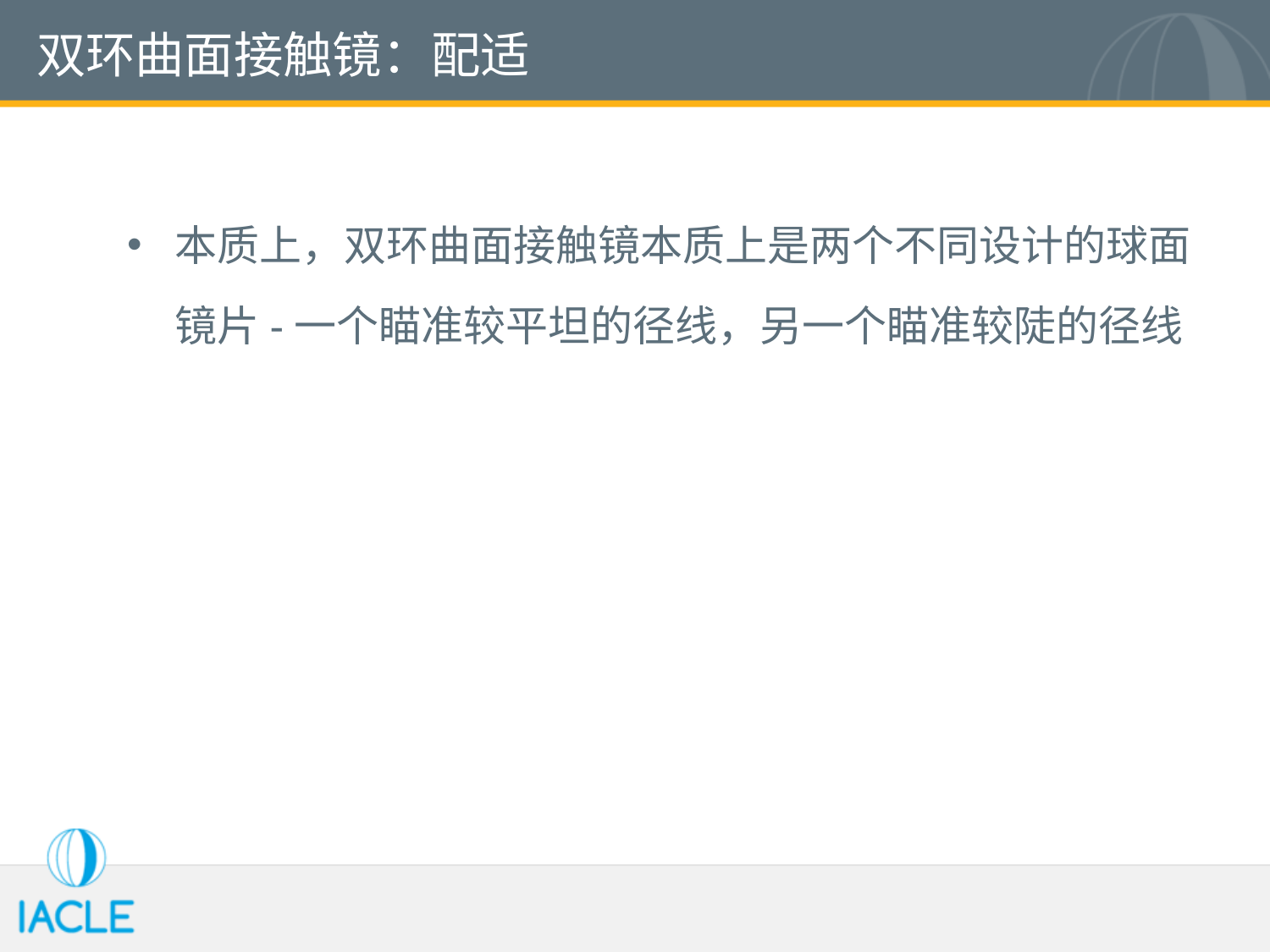

# 双环曲面接触镜：配适

本质上，双环曲面接触镜本质上是两个不同设计的球面镜片-一个瞄准较平坦的径线，另一个瞄准较陡的径线